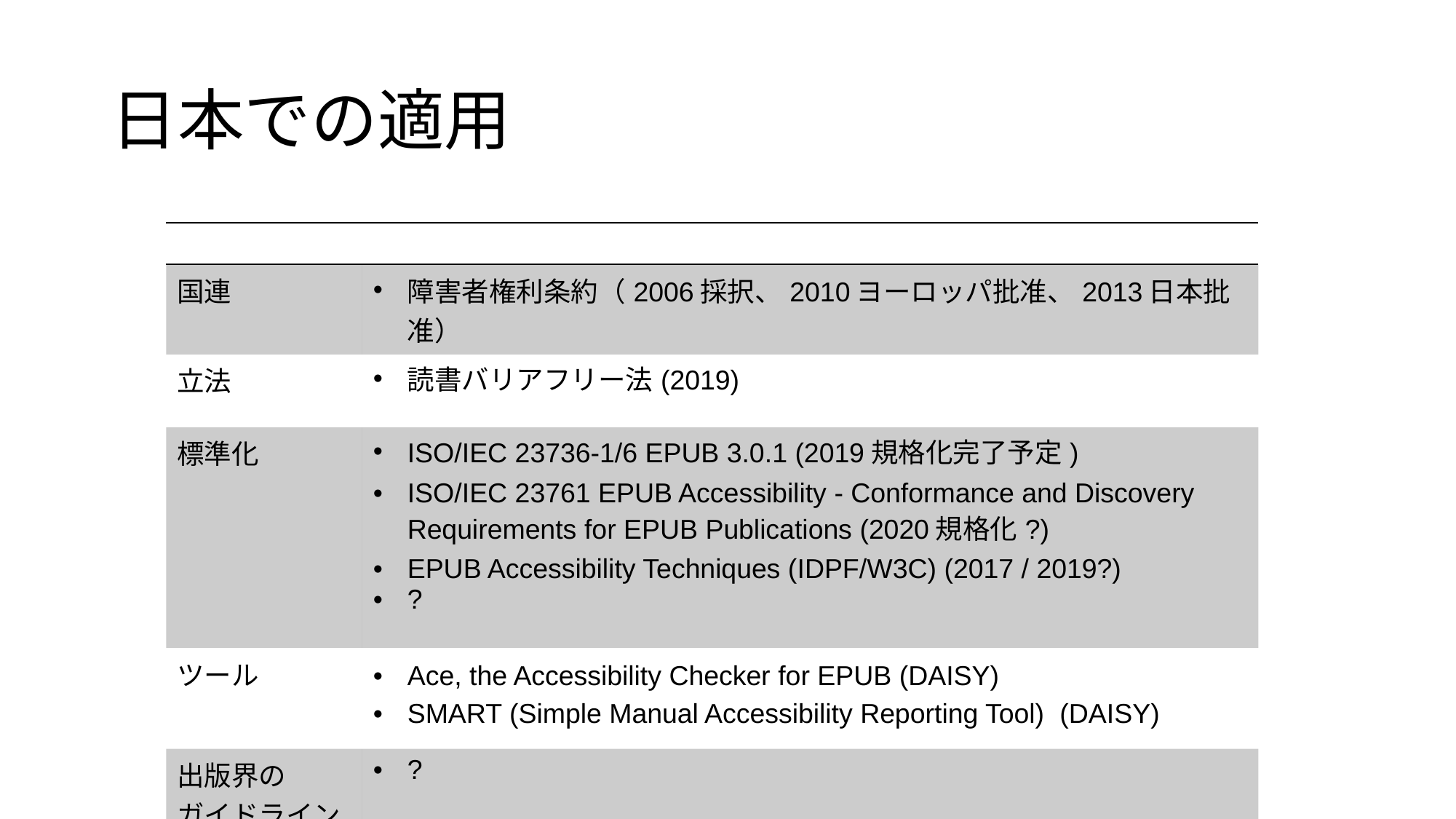

# 日本での適用
|  |  |
| --- | --- |
| 国連 | 障害者権利条約（2006採択、2010ヨーロッパ批准、2013日本批准） |
| 立法 | 読書バリアフリー法(2019) |
| 標準化 | ISO/IEC 23736-1/6 EPUB 3.0.1 (2019規格化完了予定) ISO/IEC 23761 EPUB Accessibility - Conformance and Discovery Requirements for EPUB Publications (2020規格化?) EPUB Accessibility Techniques (IDPF/W3C) (2017 / 2019?) ? |
| ツール | Ace, the Accessibility Checker for EPUB (DAISY) SMART (Simple Manual Accessibility Reporting Tool) (DAISY) |
| 出版界の ガイドライン | ? |